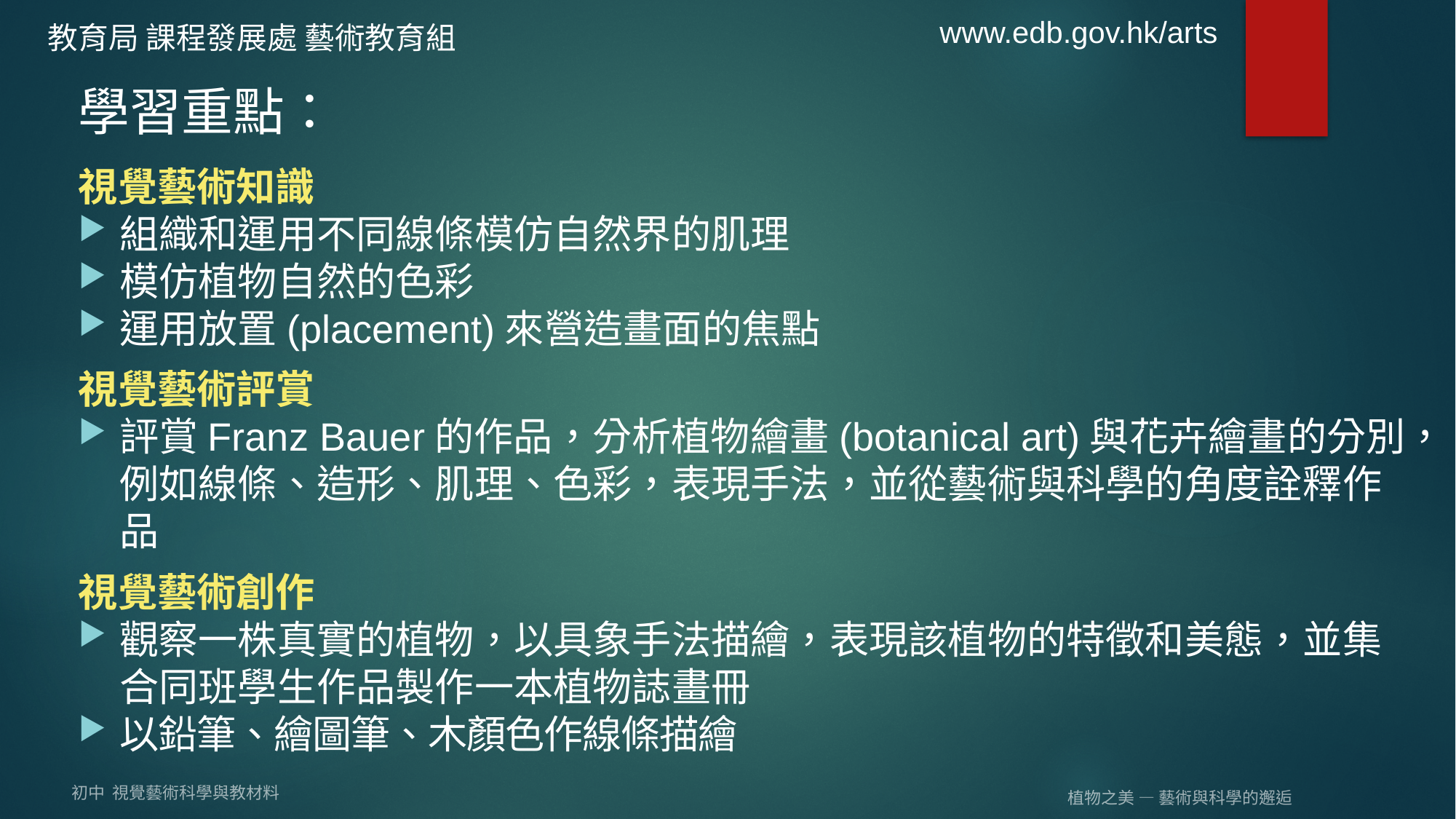

www.edb.gov.hk/arts
教育局 課程發展處 藝術教育組
學習重點：
視覺藝術知識
組織和運用不同線條模仿自然界的肌理
模仿植物自然的色彩
運用放置(placement)來營造畫面的焦點
視覺藝術評賞
評賞Franz Bauer的作品，分析植物繪畫(botanical art)與花卉繪畫的分別，例如線條、造形、肌理、色彩，表現手法，並從藝術與科學的角度詮釋作品
視覺藝術創作
觀察一株真實的植物，以具象手法描繪，表現該植物的特徵和美態，並集合同班學生作品製作一本植物誌畫冊
以鉛筆、繪圖筆、木顏色作線條描繪
植物之美 — 藝術與科學的邂逅
初中  視覺藝術科學與教材料